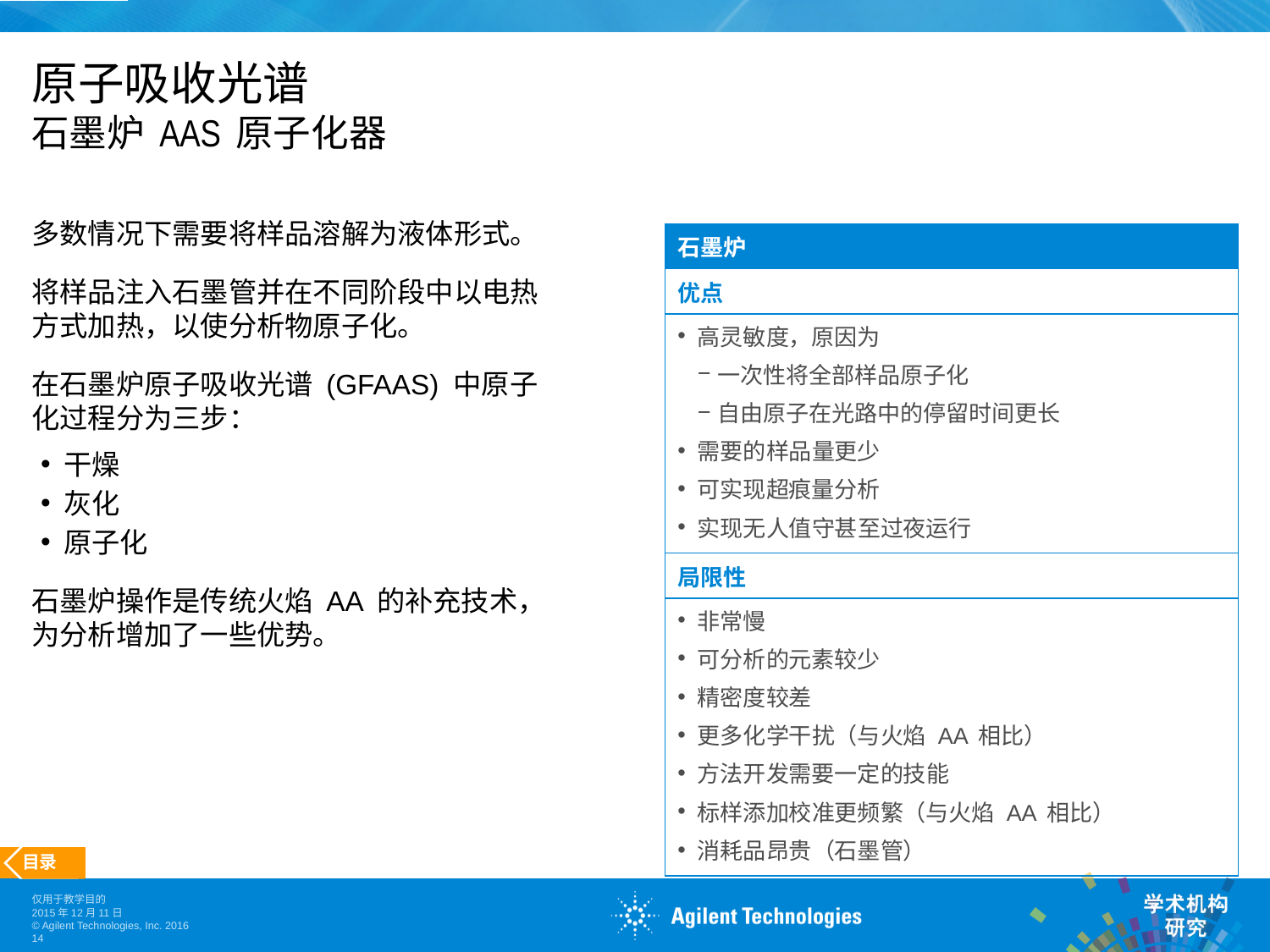

# 原子吸收光谱 石墨炉 AAS 原子化器
多数情况下需要将样品溶解为液体形式。
将样品注入石墨管并在不同阶段中以电热方式加热，以使分析物原子化。
在石墨炉原子吸收光谱 (GFAAS) 中原子化过程分为三步：
干燥
灰化
原子化
石墨炉操作是传统火焰 AA 的补充技术，为分析增加了一些优势。

| 石墨炉 |
| --- |
| 优点 |
| 高灵敏度，原因为 一次性将全部样品原子化 自由原子在光路中的停留时间更长 需要的样品量更少 可实现超痕量分析 实现无人值守甚至过夜运行 |
| 局限性 |
| 非常慢 可分析的元素较少 精密度较差 更多化学干扰（与火焰 AA 相比） 方法开发需要一定的技能 标样添加校准更频繁（与火焰 AA 相比） 消耗品昂贵（石墨管） |
目录